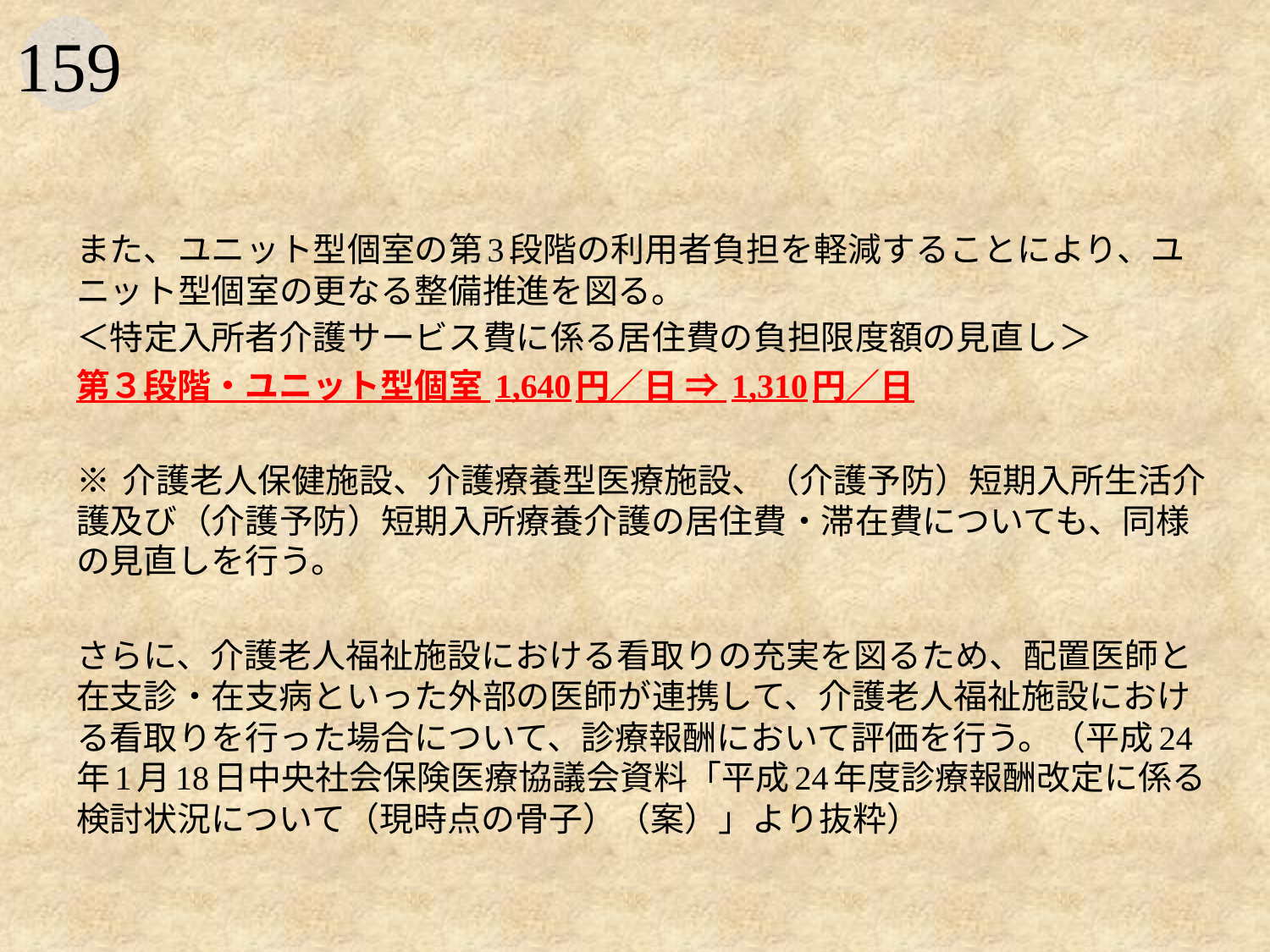

#
また、ユニット型個室の第3段階の利用者負担を軽減することにより、ユニット型個室の更なる整備推進を図る。
＜特定入所者介護サービス費に係る居住費の負担限度額の見直し＞
第３段階・ユニット型個室 1,640円／日 ⇒ 1,310円／日

※ 介護老人保健施設、介護療養型医療施設、（介護予防）短期入所生活介護及び（介護予防）短期入所療養介護の居住費・滞在費についても、同様の見直しを行う。

さらに、介護老人福祉施設における看取りの充実を図るため、配置医師と在支診・在支病といった外部の医師が連携して、介護老人福祉施設における看取りを行った場合について、診療報酬において評価を行う。（平成24年1月18日中央社会保険医療協議会資料「平成24年度診療報酬改定に係る検討状況について（現時点の骨子）（案）」より抜粋）